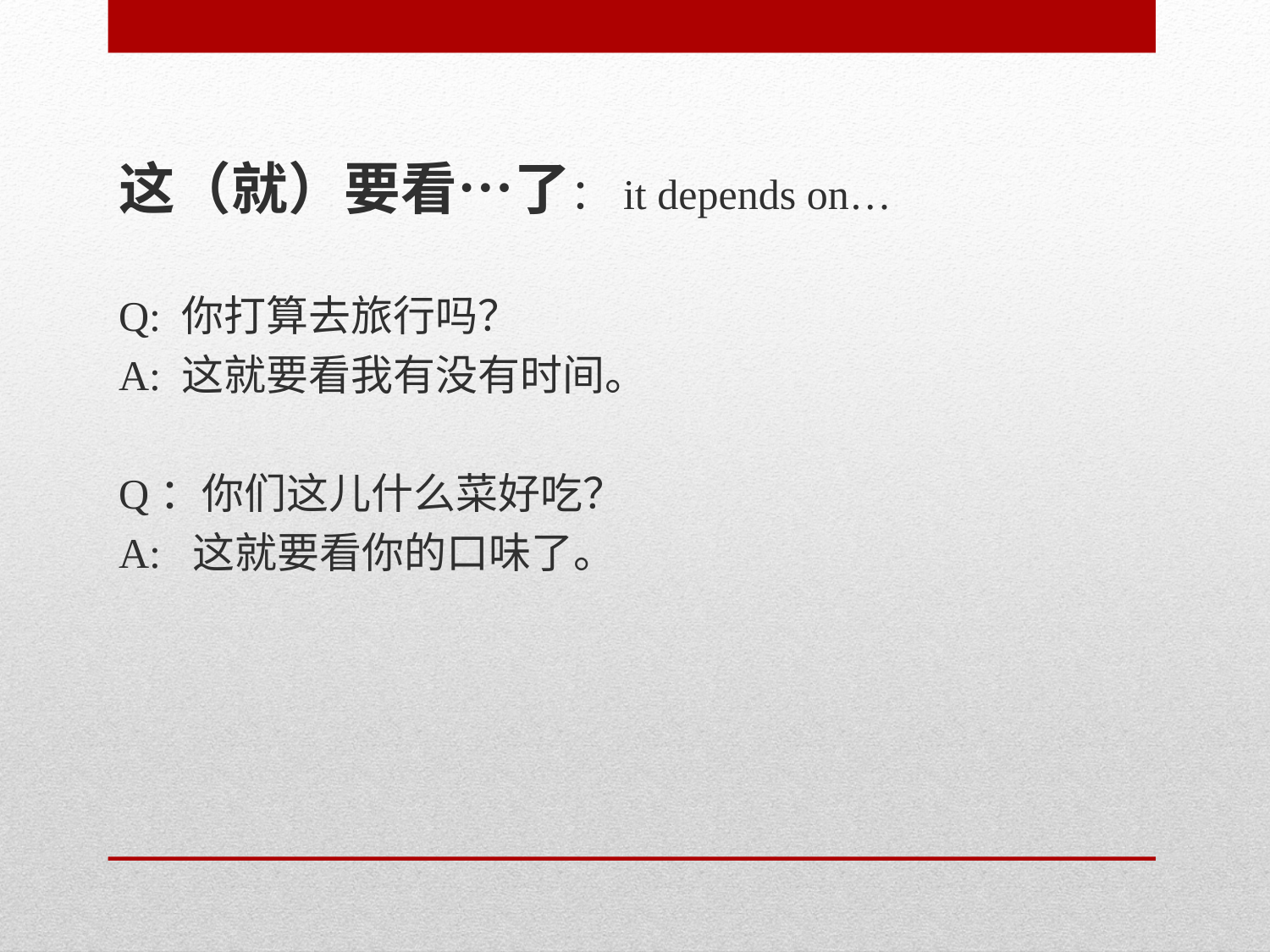

这（就）要看…了：it depends on…

Q: 你打算去旅行吗？
A: 这就要看我有没有时间。

Q：你们这儿什么菜好吃？
A:  这就要看你的口味了。